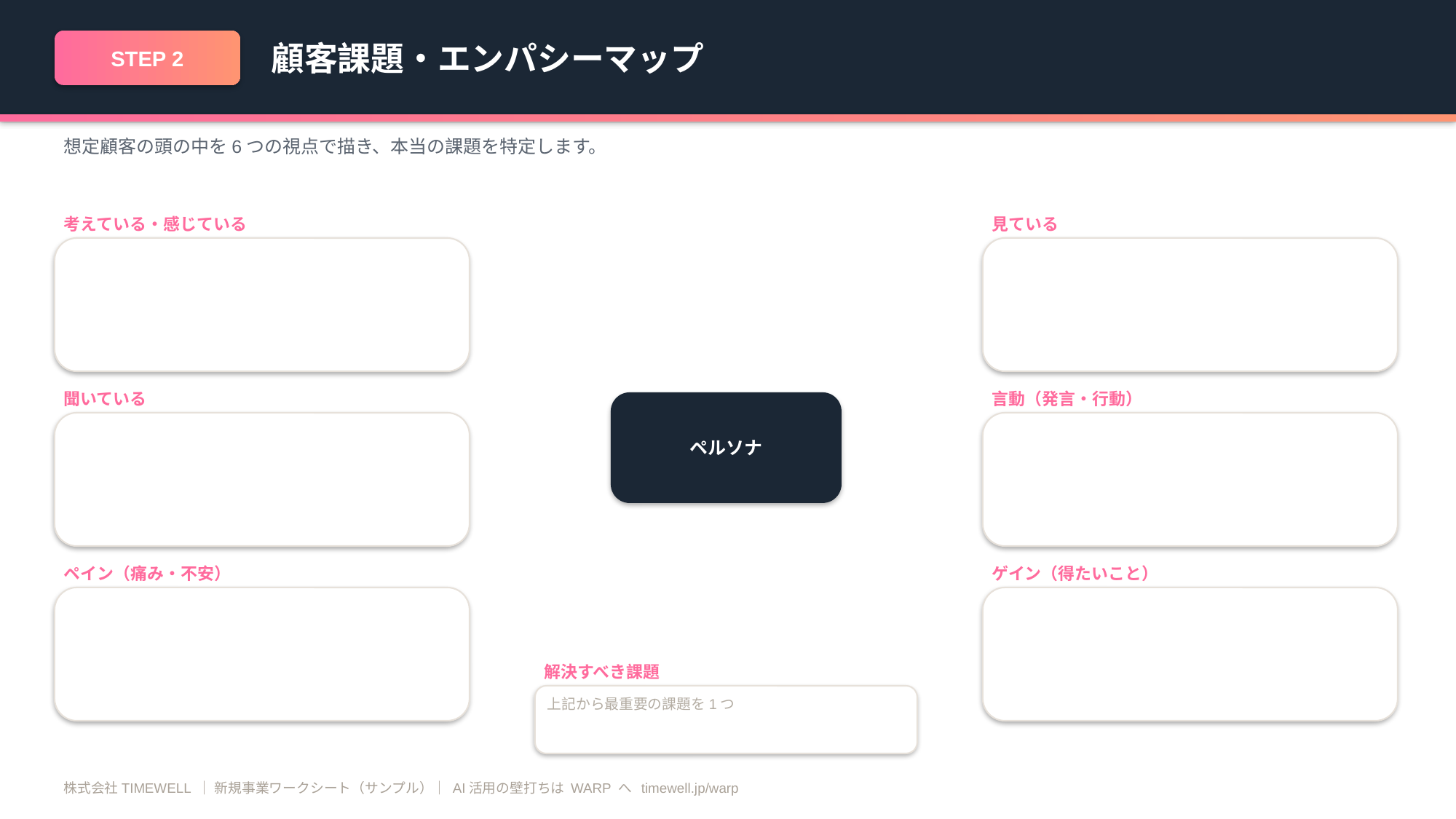

顧客課題・エンパシーマップ
STEP 2

想定顧客の頭の中を6つの視点で描き、本当の課題を特定します。
考えている・感じている
見ている

聞いている
言動（発言・行動）
ペルソナ

ペイン（痛み・不安）
ゲイン（得たいこと）

解決すべき課題
上記から最重要の課題を1つ
株式会社TIMEWELL ｜ 新規事業ワークシート（サンプル）｜ AI活用の壁打ちは WARP へ  timewell.jp/warp